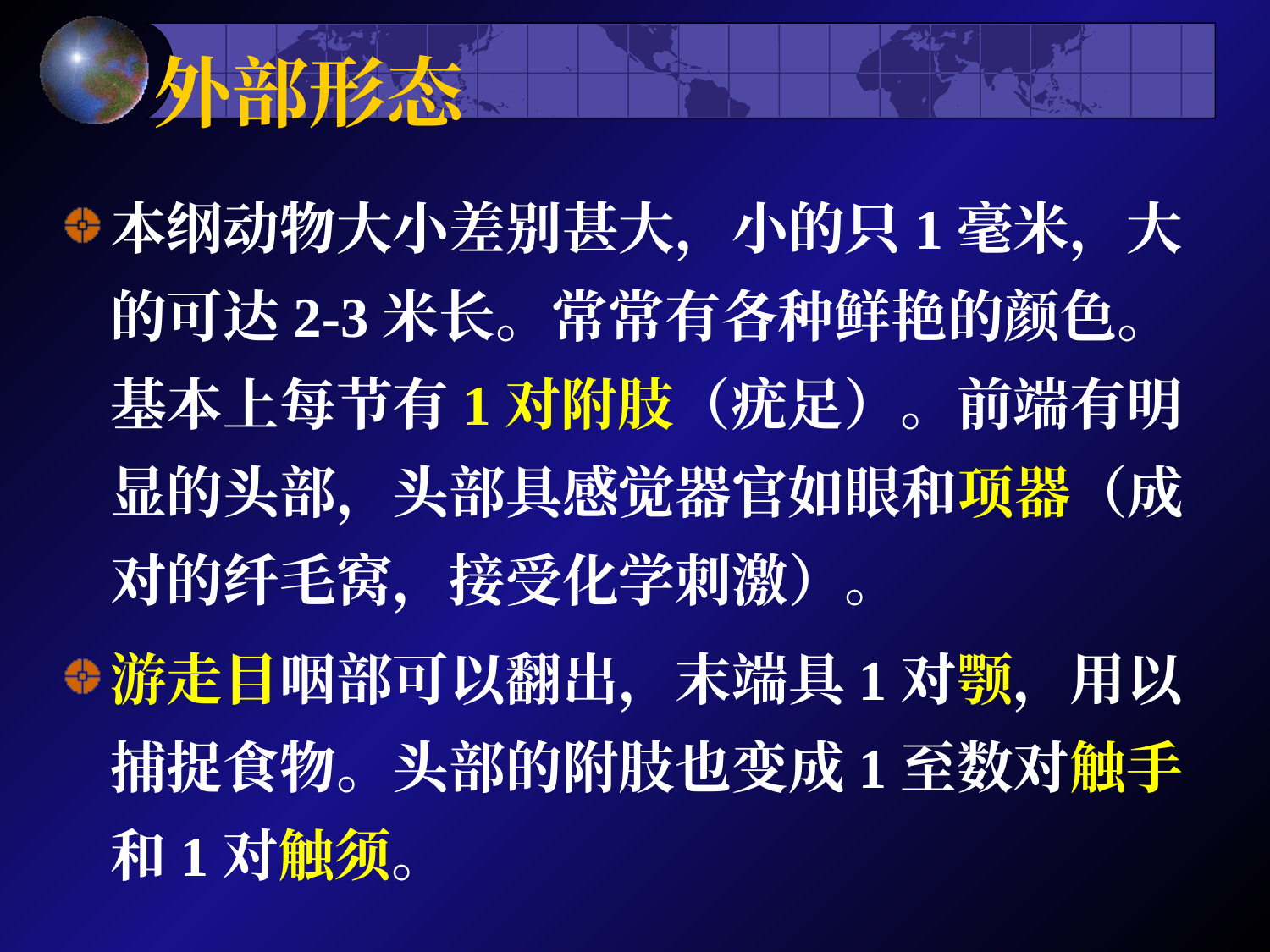

# 外部形态
本纲动物大小差别甚大，小的只1毫米，大的可达2-3米长。常常有各种鲜艳的颜色。基本上每节有1对附肢（疣足）。前端有明显的头部，头部具感觉器官如眼和项器（成对的纤毛窝，接受化学刺激）。
游走目咽部可以翻出，末端具1对颚，用以捕捉食物。头部的附肢也变成1至数对触手和1对触须。